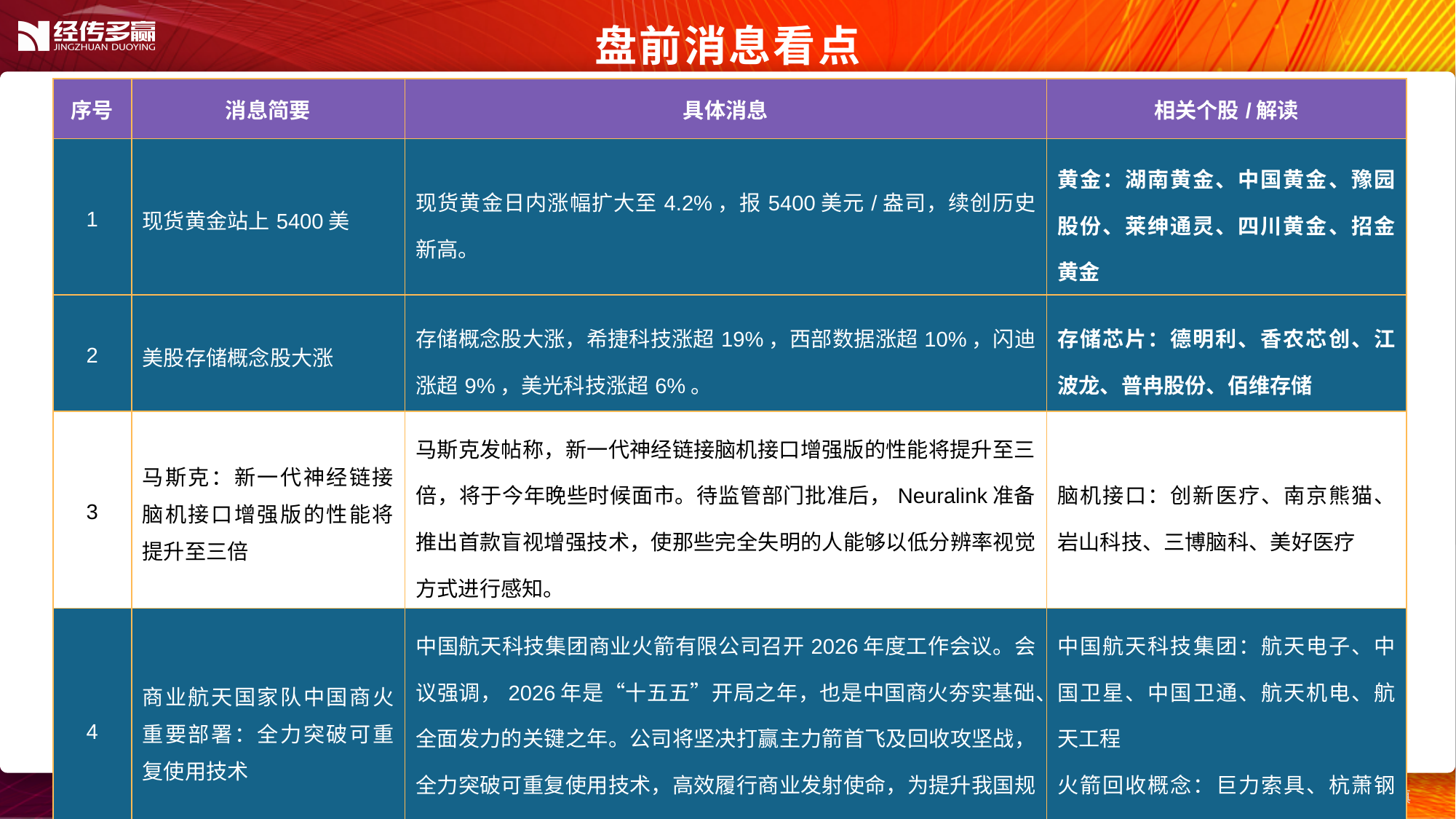

盘前消息看点

| 序号 | 消息简要 | 具体消息 | 相关个股/解读 |
| --- | --- | --- | --- |
| 1 | 现货黄金站上5400美 | 现货黄金日内涨幅扩大至4.2%，报5400美元/盎司，续创历史新高。 | 黄金：湖南黄金、中国黄金、豫园股份、莱绅通灵、四川黄金、招金黄金 |
| 2 | 美股存储概念股大涨 | 存储概念股大涨，希捷科技涨超19%，西部数据涨超10%，闪迪涨超9%，美光科技涨超6%。 | 存储芯片：德明利、香农芯创、江波龙、普冉股份、佰维存储 |
| 3 | 马斯克：新一代神经链接脑机接口增强版的性能将提升至三倍 | 马斯克发帖称，新一代神经链接脑机接口增强版的性能将提升至三倍，将于今年晚些时候面市。待监管部门批准后，Neuralink准备推出首款盲视增强技术，使那些完全失明的人能够以低分辨率视觉方式进行感知。 | 脑机接口：创新医疗、南京熊猫、岩山科技、三博脑科、美好医疗 |
| 4 | 商业航天国家队中国商火重要部署：全力突破可重复使用技术 | 中国航天科技集团商业火箭有限公司召开2026年度工作会议。会议强调，2026年是“十五五”开局之年，也是中国商火夯实基础、全面发力的关键之年。公司将坚决打赢主力箭首飞及回收攻坚战，全力突破可重复使用技术，高效履行商业发射使命，为提升我国规模化、高效化进入空间的能力作出更大贡献。 | 中国航天科技集团：航天电子、中国卫星、中国卫通、航天机电、航天工程 火箭回收概念：巨力索具、杭萧钢构、超捷股份 |
| 5 |  |  |  |
12